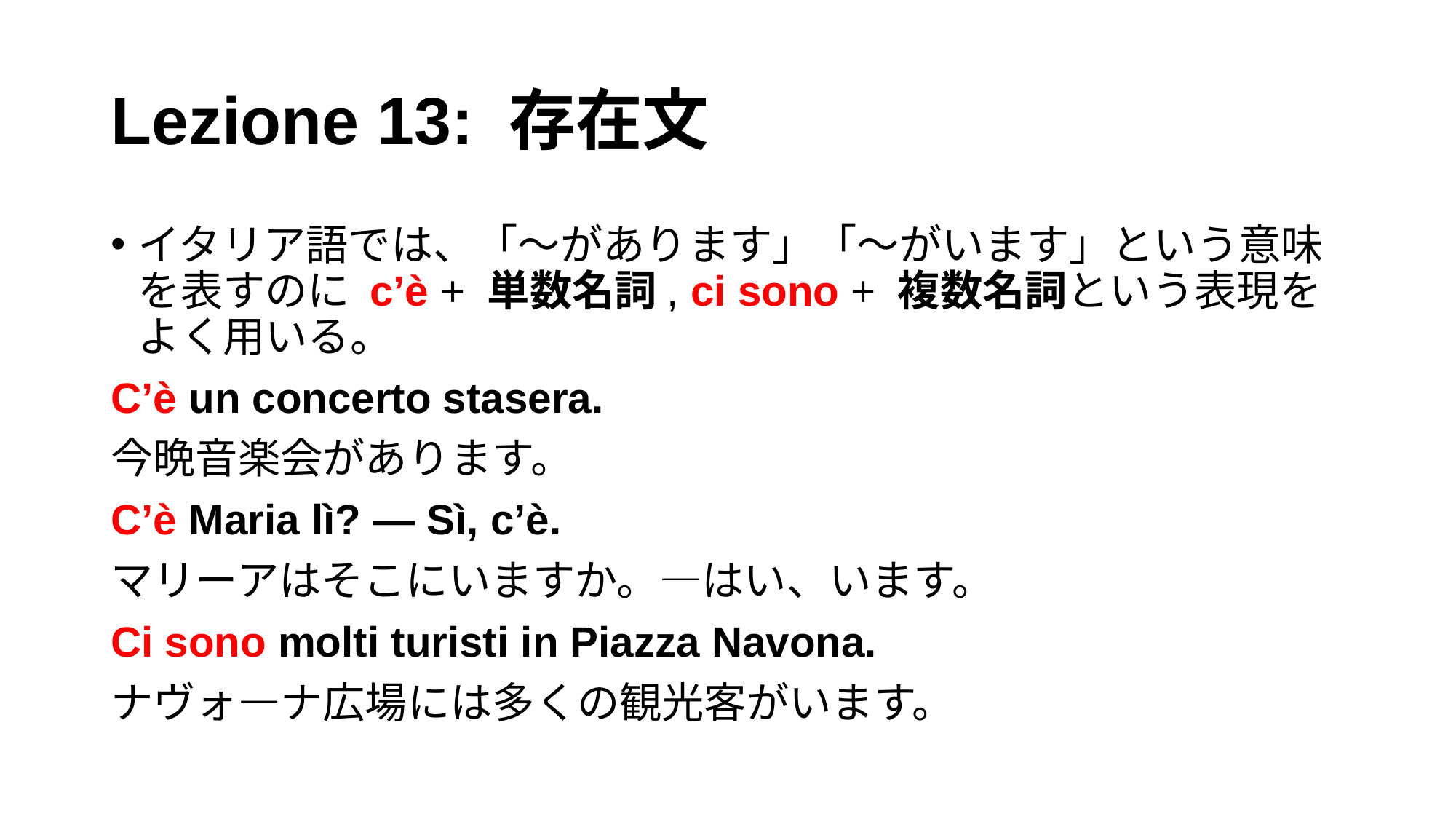

# Lezione 13: 存在文
イタリア語では、「～があります」「～がいます」という意味を表すのに c’è + 単数名詞, ci sono + 複数名詞という表現をよく用いる。
C’è un concerto stasera.
今晩音楽会があります。
C’è Maria lì? — Sì, c’è.
マリーアはそこにいますか。—はい、います。
Ci sono molti turisti in Piazza Navona.
ナヴォ―ナ広場には多くの観光客がいます。